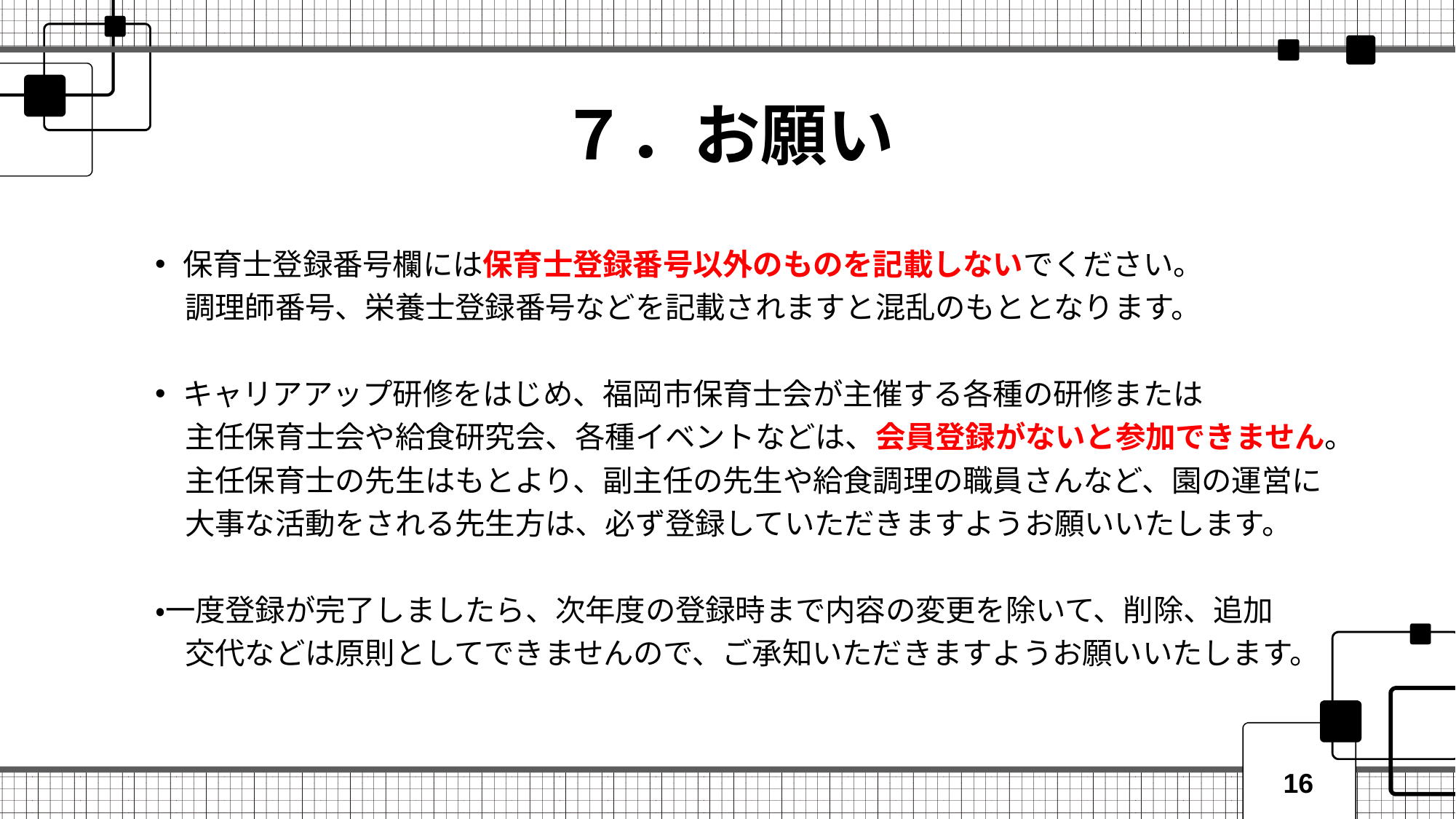

# ７．お願い
保育士登録番号欄には保育士登録番号以外のものを記載しないでください。
　調理師番号、栄養士登録番号などを記載されますと混乱のもととなります。

キャリアアップ研修をはじめ、福岡市保育士会が主催する各種の研修または
　主任保育士会や給食研究会、各種イベントなどは、会員登録がないと参加できません。
　主任保育士の先生はもとより、副主任の先生や給食調理の職員さんなど、園の運営に
　大事な活動をされる先生方は、必ず登録していただきますようお願いいたします。

・一度登録が完了しましたら、次年度の登録時まで内容の変更を除いて、削除、追加
　交代などは原則としてできませんので、ご承知いただきますようお願いいたします。

16